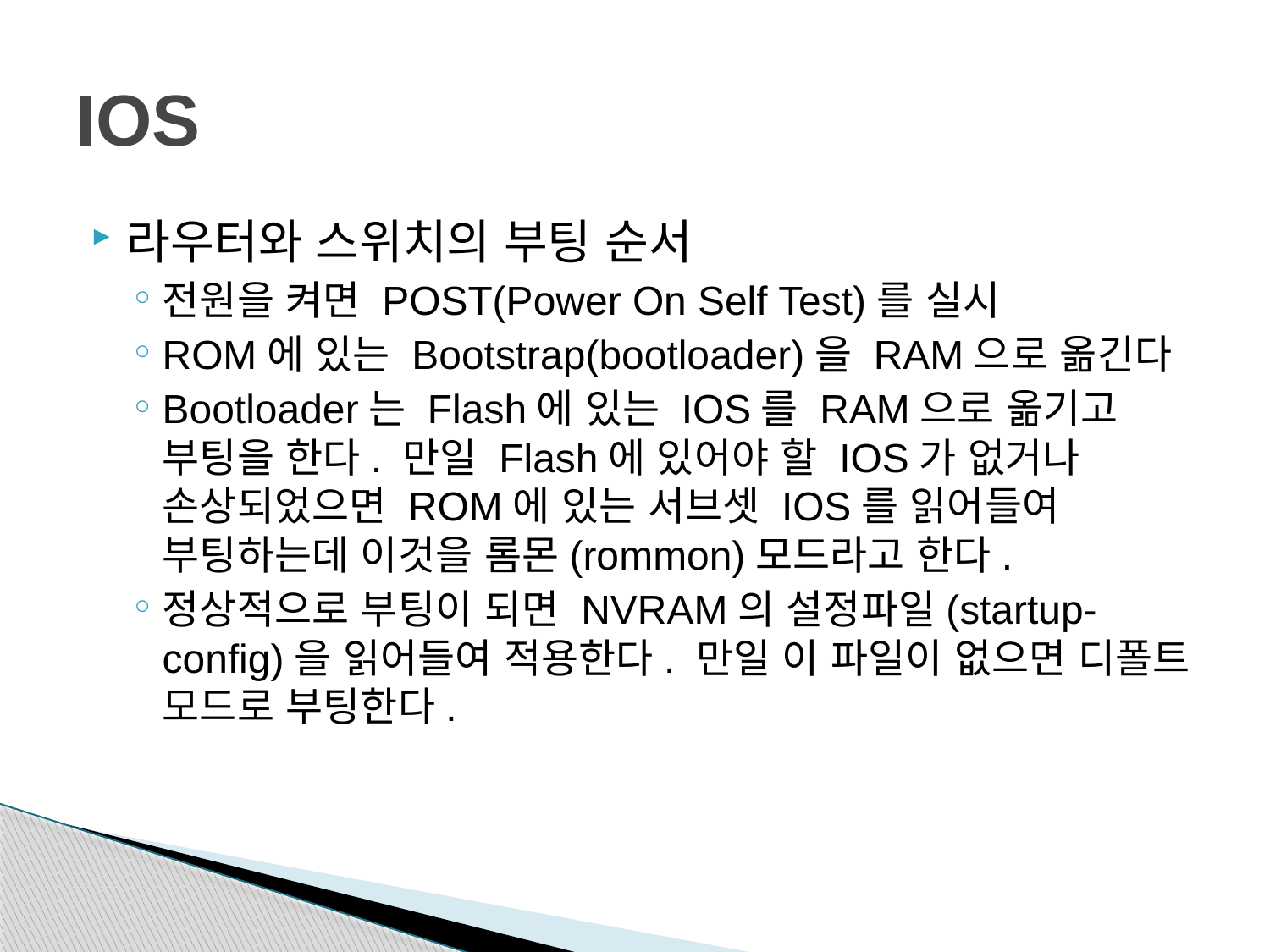

# IOS
라우터와 스위치의 부팅 순서
전원을 켜면 POST(Power On Self Test)를 실시
ROM에 있는 Bootstrap(bootloader)을 RAM으로 옮긴다
Bootloader는 Flash에 있는 IOS를 RAM으로 옮기고 부팅을 한다. 만일 Flash에 있어야 할 IOS가 없거나 손상되었으면 ROM에 있는 서브셋 IOS를 읽어들여 부팅하는데 이것을 롬몬(rommon)모드라고 한다.
정상적으로 부팅이 되면 NVRAM의 설정파일(startup-config)을 읽어들여 적용한다. 만일 이 파일이 없으면 디폴트 모드로 부팅한다.